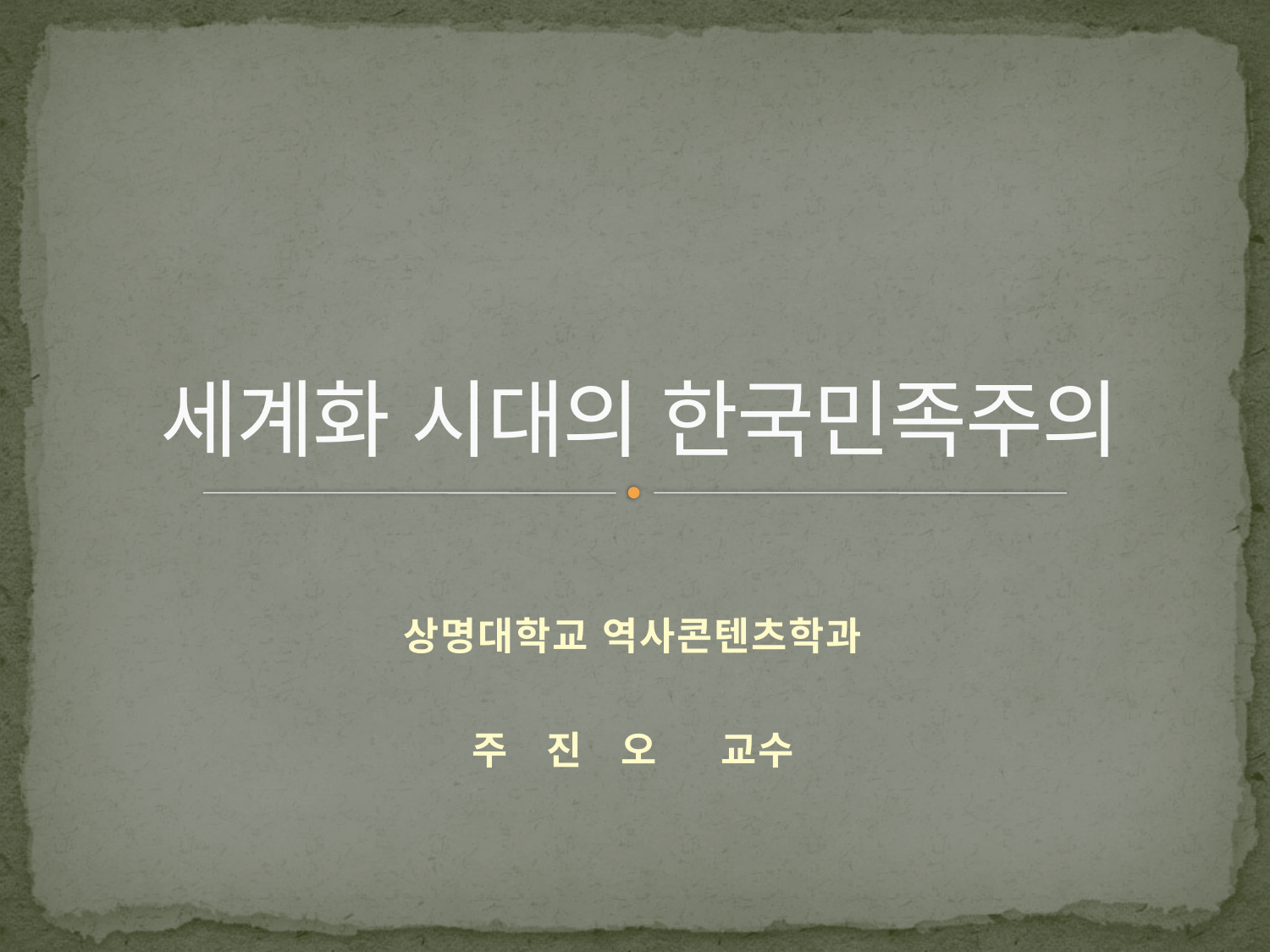

# 세계화 시대의 한국민족주의
상명대학교 역사콘텐츠학과

주   진   오     교수